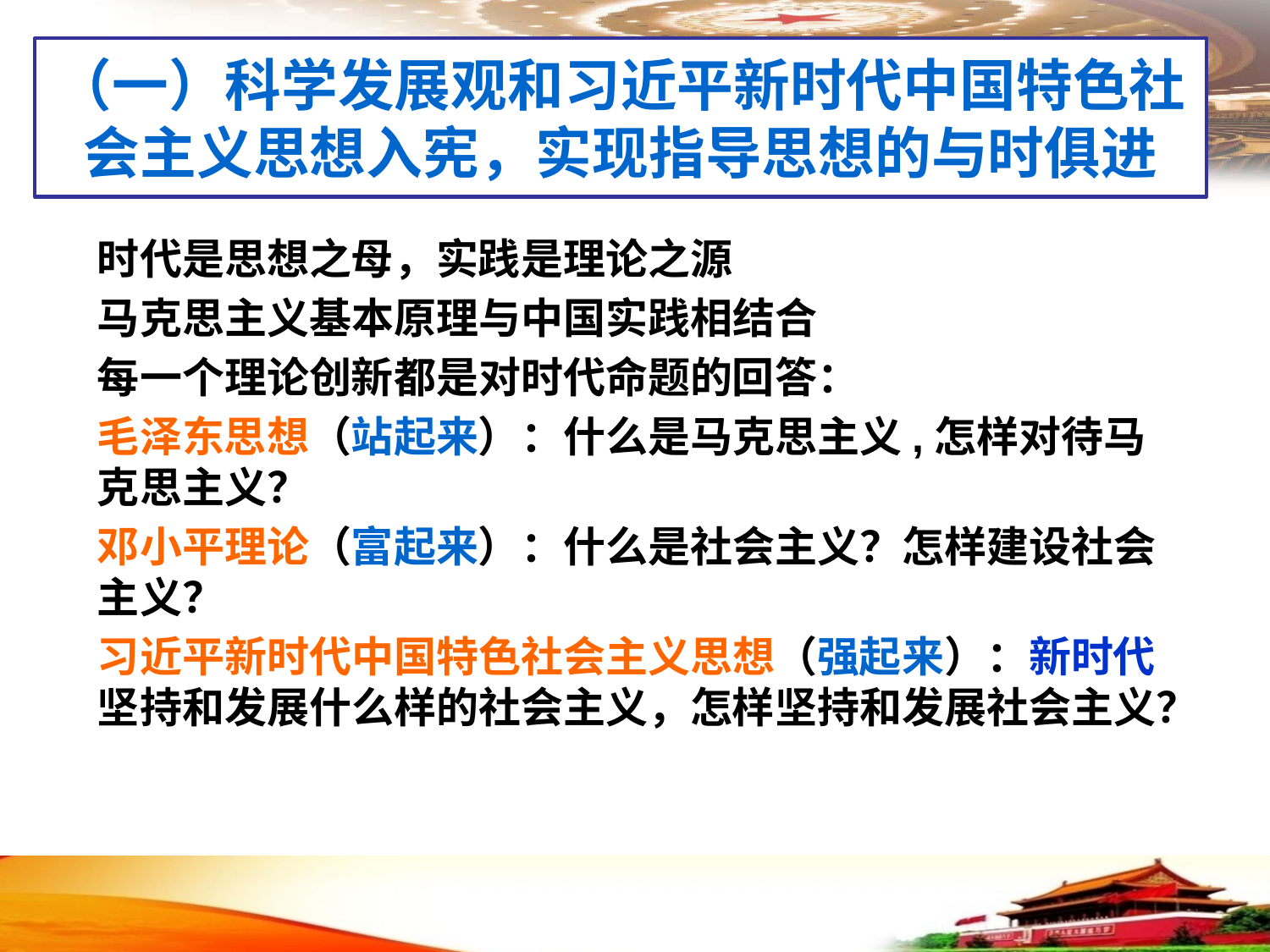

# （一）科学发展观和习近平新时代中国特色社会主义思想入宪，实现指导思想的与时俱进

时代是思想之母，实践是理论之源
马克思主义基本原理与中国实践相结合
每一个理论创新都是对时代命题的回答：
毛泽东思想（站起来）：什么是马克思主义,怎样对待马克思主义？
邓小平理论（富起来）：什么是社会主义？怎样建设社会主义？
习近平新时代中国特色社会主义思想（强起来）：新时代坚持和发展什么样的社会主义，怎样坚持和发展社会主义？